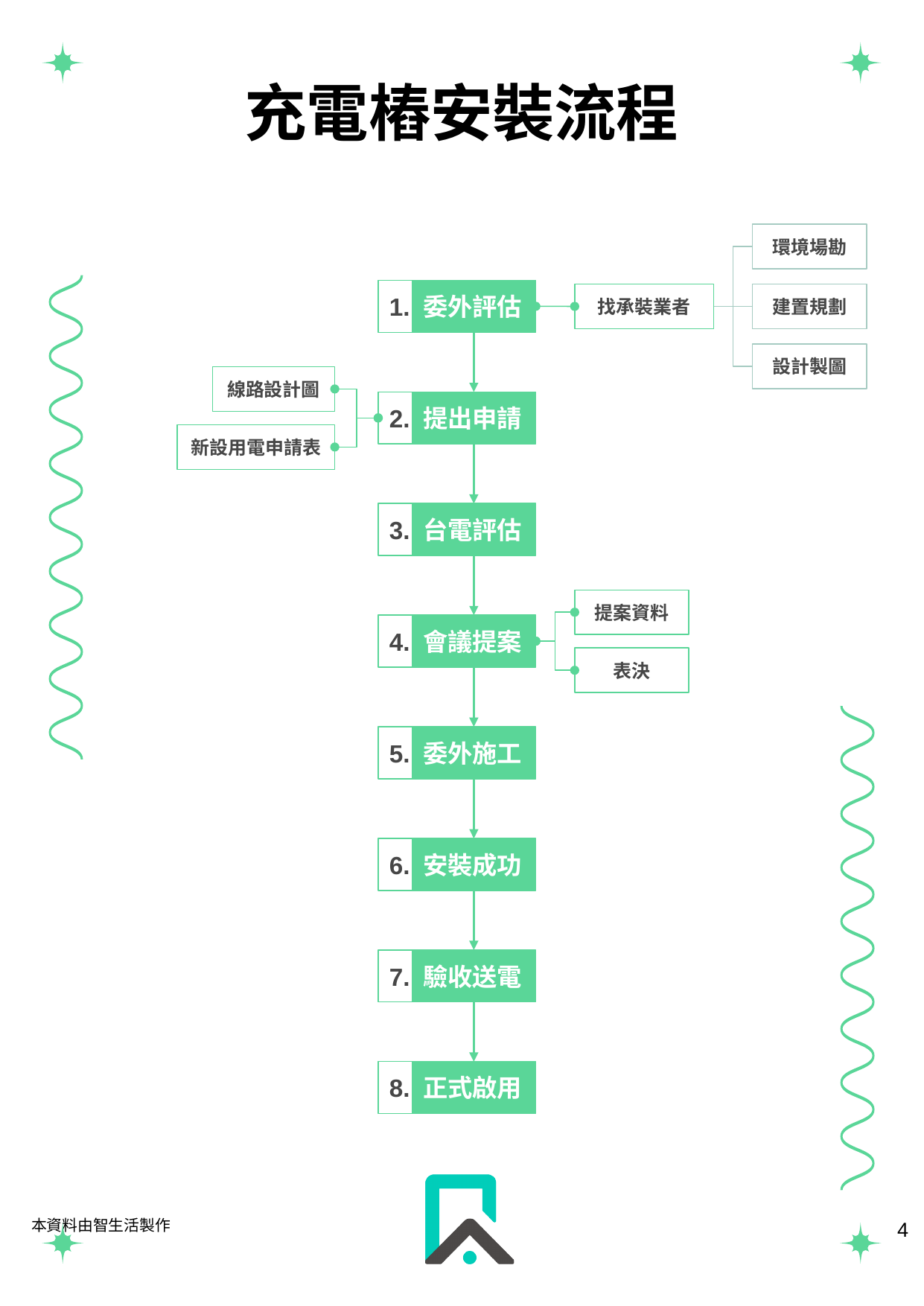

# 充電樁安裝流程
環境場勘
1.
委外評估
找承裝業者
建置規劃
設計製圖
線路設計圖
2.
提出申請
新設用電申請表
3.
台電評估
提案資料
4.
會議提案
表決
5.
委外施工
6.
安裝成功
7.
驗收送電
8.
正式啟用
4